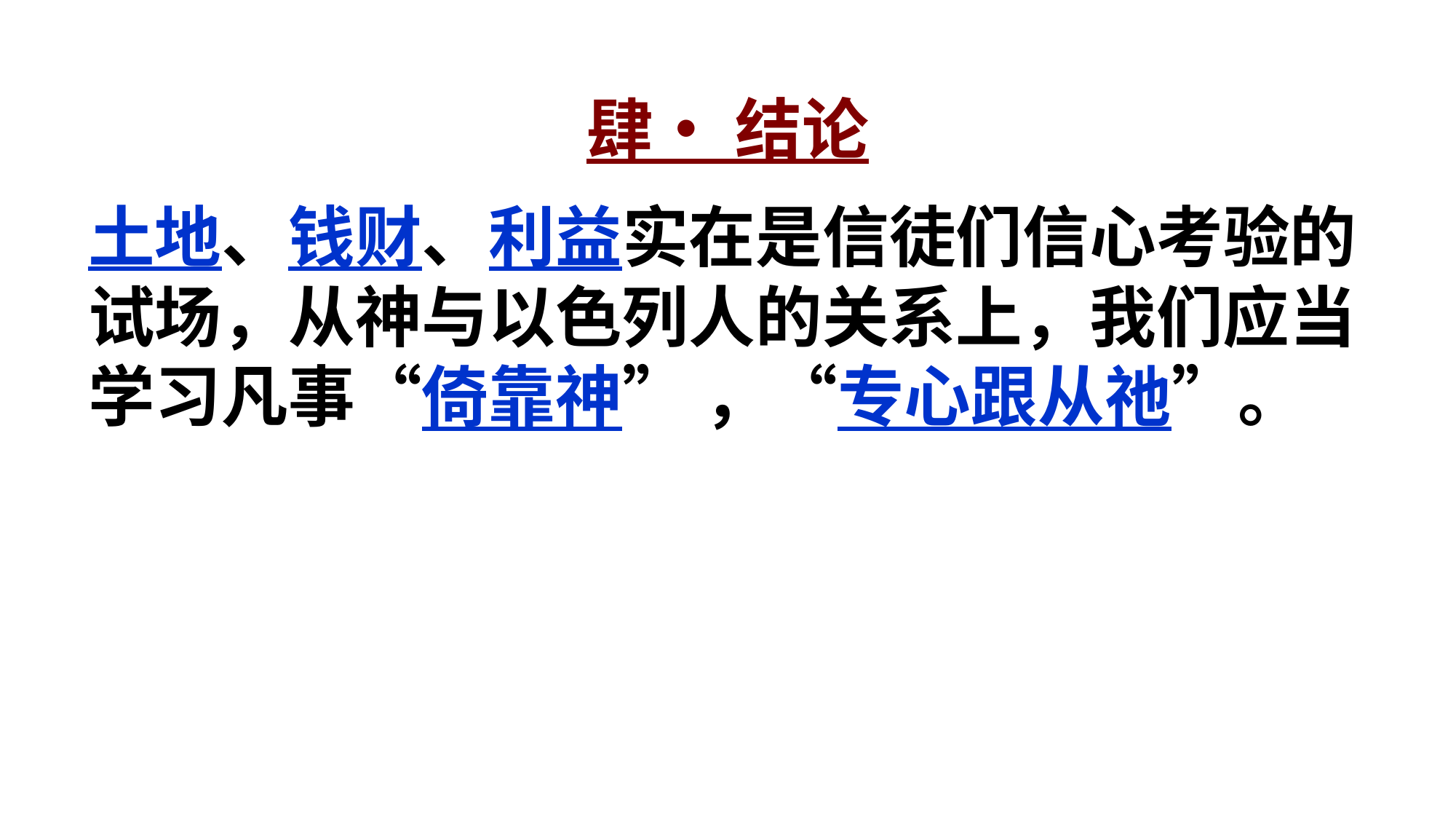

肆‧ 结论
土地、钱财、利益实在是信徒们信心考验的试场，从神与以色列人的关系上，我们应当学习凡事“倚靠神” ，“专心跟从祂”。